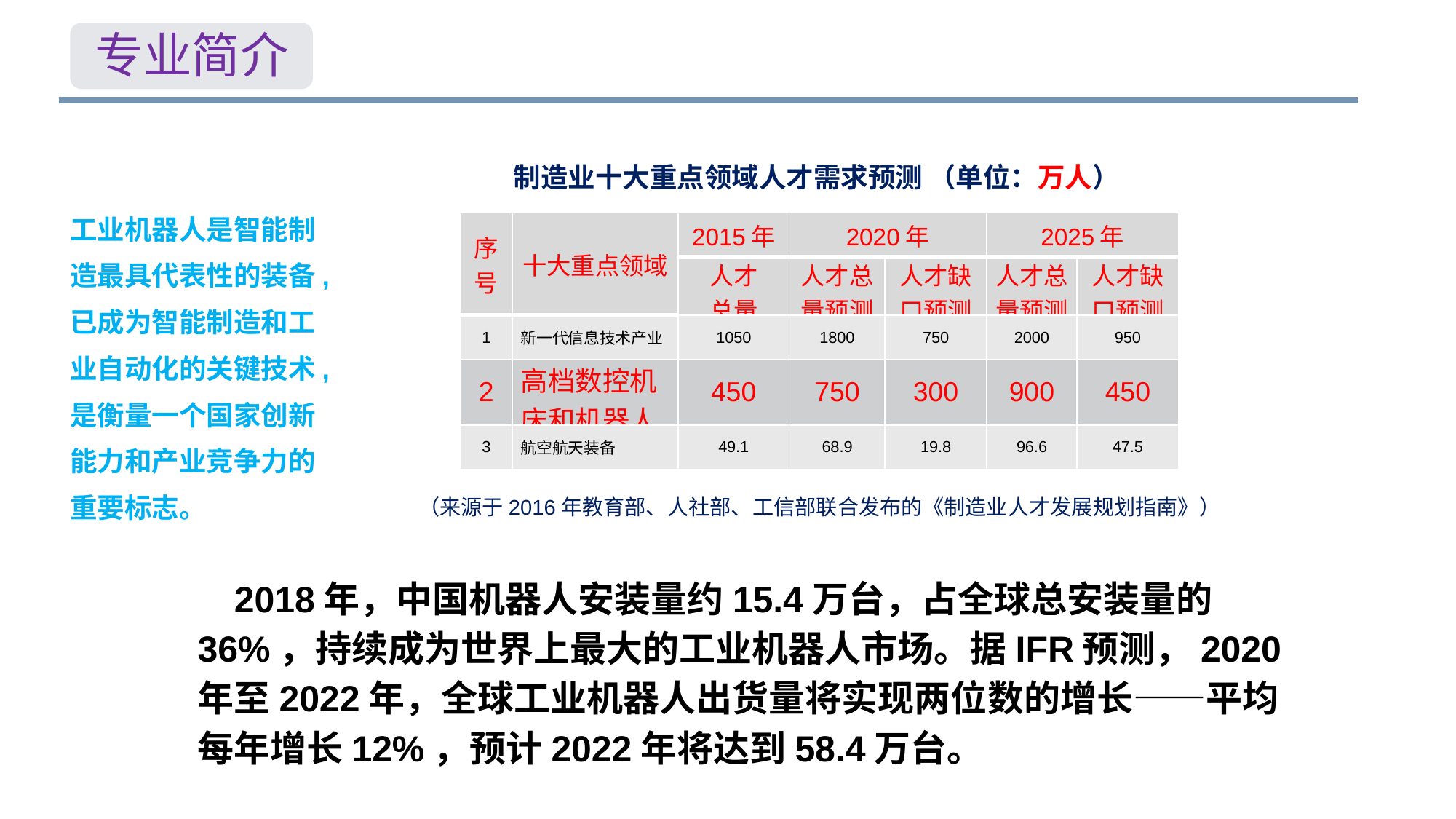

专业简介
制造业十大重点领域人才需求预测 （单位：万人）
工业机器人是智能制造最具代表性的装备,已成为智能制造和工业自动化的关键技术,是衡量一个国家创新能力和产业竞争力的重要标志。

| 序号 | 十大重点领域 | 2015年 | 2020年 |  | 2025年 |  |
| --- | --- | --- | --- | --- | --- | --- |
|  |  | 人才 总量 | 人才总量预测 | 人才缺口预测 | 人才总量预测 | 人才缺口预测 |
| 1 | 新一代信息技术产业 | 1050 | 1800 | 750 | 2000 | 950 |
| 2 | 高档数控机床和机器人 | 450 | 750 | 300 | 900 | 450 |
| 3 | 航空航天装备 | 49.1 | 68.9 | 19.8 | 96.6 | 47.5 |
（来源于2016年教育部、人社部、工信部联合发布的《制造业人才发展规划指南》）
2018年，中国机器人安装量约15.4万台，占全球总安装量的36%，持续成为世界上最大的工业机器人市场。据IFR预测，2020年至2022年，全球工业机器人出货量将实现两位数的增长——平均每年增长12%，预计2022年将达到58.4万台。